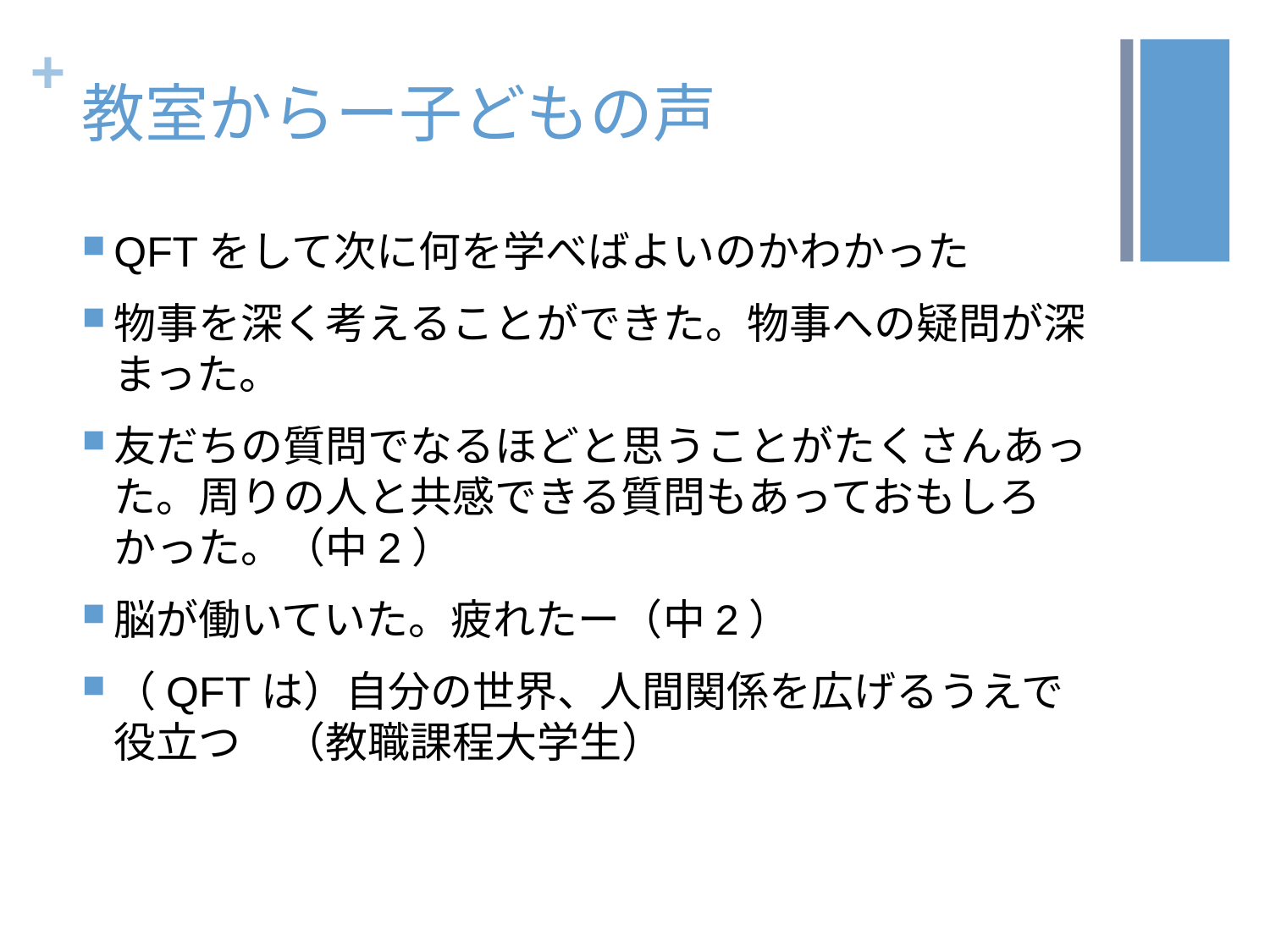

# 教室からー子どもの声
QFTをして次に何を学べばよいのかわかった
物事を深く考えることができた。物事への疑問が深まった。
友だちの質問でなるほどと思うことがたくさんあった。周りの人と共感できる質問もあっておもしろかった。（中2）
脳が働いていた。疲れたー（中2）
（QFTは）自分の世界、人間関係を広げるうえで役立つ　（教職課程大学生）